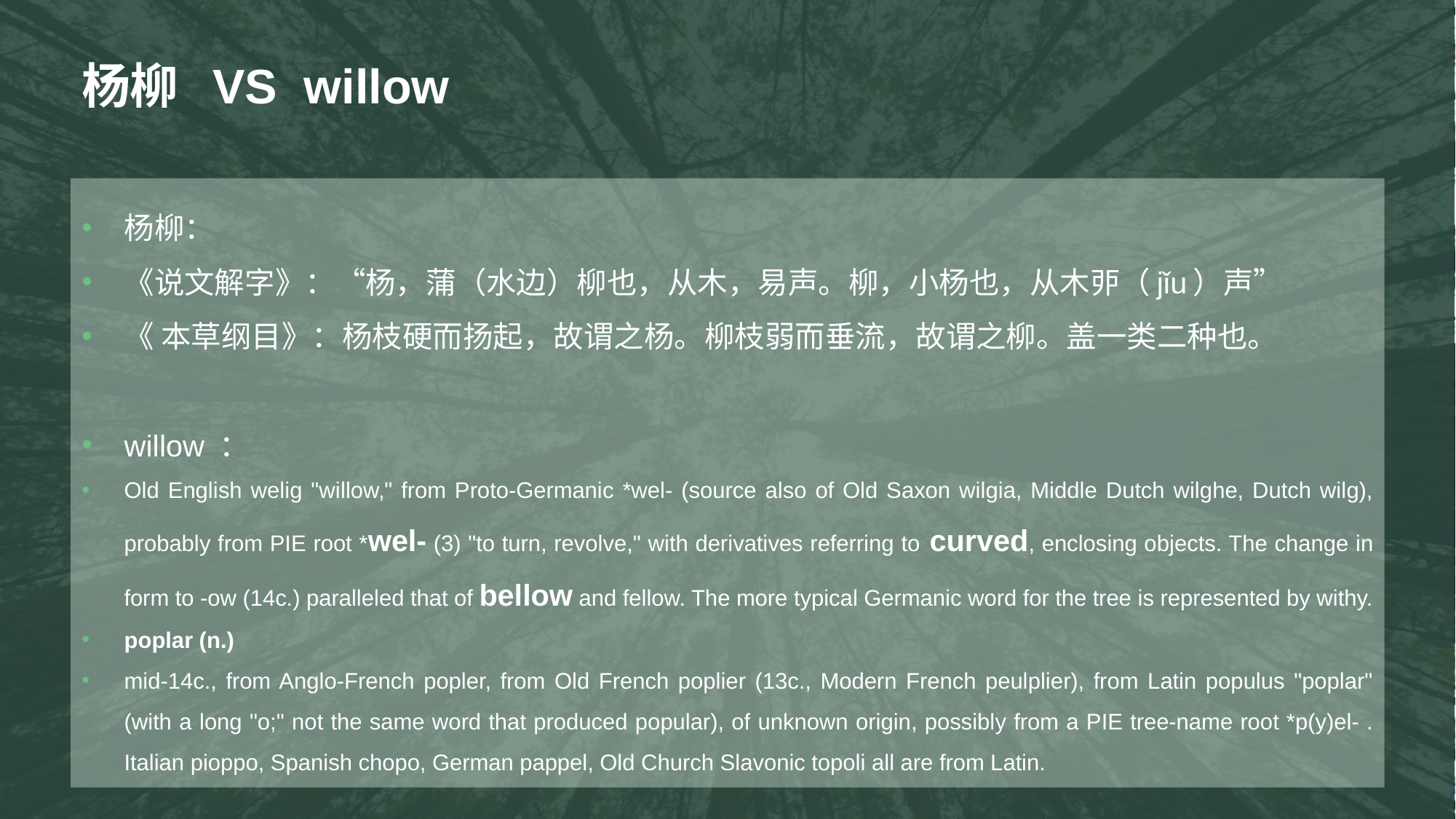

# 杨柳  VS  willow
杨柳：
《说文解字》：“杨，蒲（水边）柳也，从木，易声。柳，小杨也，从木戼（jǐu）声”
《 本草纲目》：杨枝硬而扬起，故谓之杨。柳枝弱而垂流，故谓之柳。盖一类二种也。

willow ：
Old English welig "willow," from Proto-Germanic *wel- (source also of Old Saxon wilgia, Middle Dutch wilghe, Dutch wilg), probably from PIE root *wel- (3) "to turn, revolve," with derivatives referring to curved, enclosing objects. The change in form to -ow (14c.) paralleled that of bellow and fellow. The more typical Germanic word for the tree is represented by withy.
poplar (n.)
mid-14c., from Anglo-French popler, from Old French poplier (13c., Modern French peulplier), from Latin populus "poplar" (with a long "o;" not the same word that produced popular), of unknown origin, possibly from a PIE tree-name root *p(y)el- . Italian pioppo, Spanish chopo, German pappel, Old Church Slavonic topoli all are from Latin.